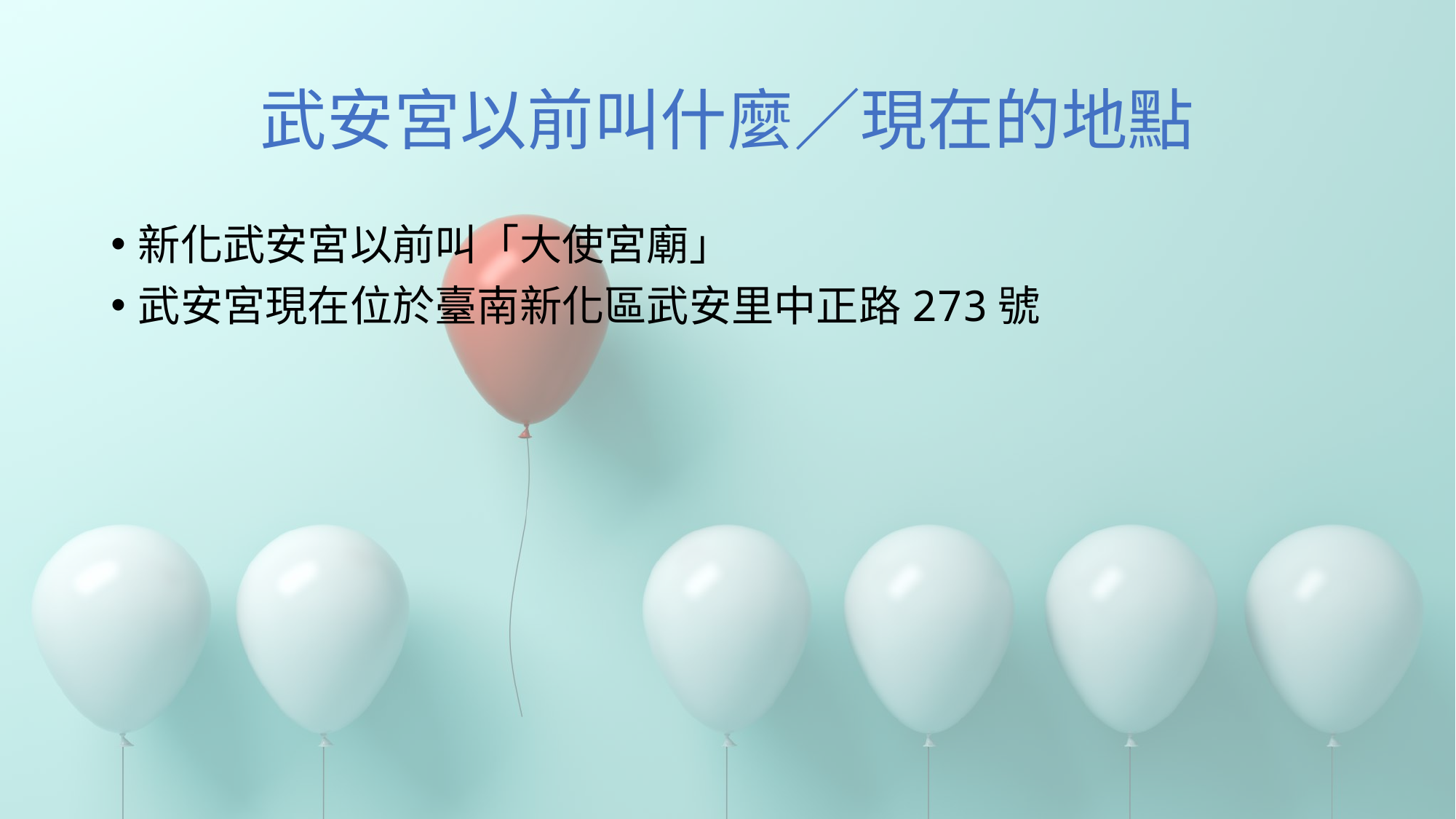

# 武安宮以前叫什麼∕現在的地點
新化武安宮以前叫「大使宮廟」
武安宮現在位於臺南新化區武安里中正路273號